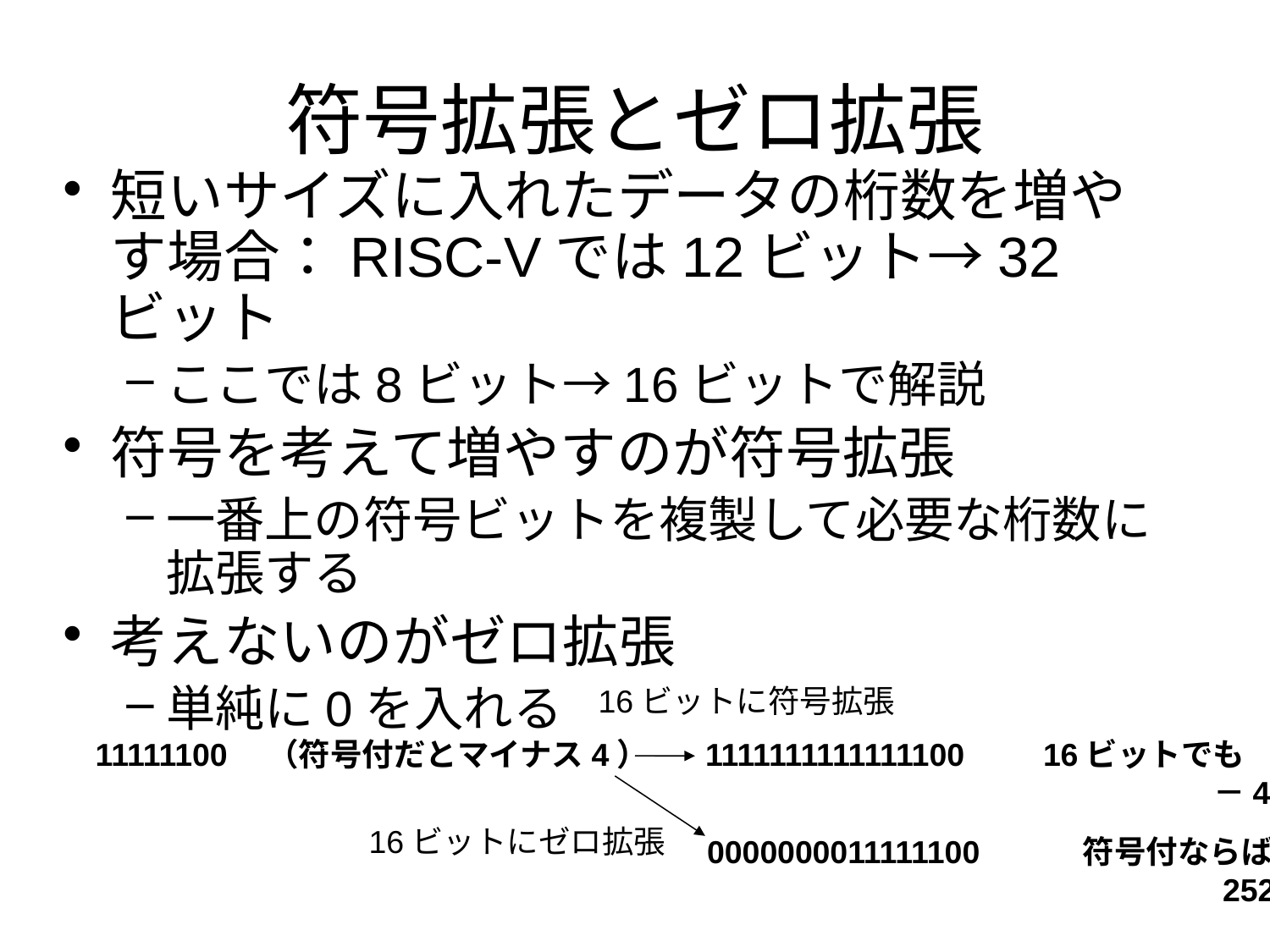

# 符号拡張とゼロ拡張
短いサイズに入れたデータの桁数を増やす場合：RISC-Vでは12ビット→32ビット
ここでは8ビット→16ビットで解説
符号を考えて増やすのが符号拡張
一番上の符号ビットを複製して必要な桁数に拡張する
考えないのがゼロ拡張
単純に0を入れる
16ビットに符号拡張
11111100　（符号付だとマイナス4）
1111111111111100　　16ビットでも
　　　　　　　　　　　　　　　　－4

16ビットにゼロ拡張
0000000011111100　　　符号付ならば
　　　　　　　　　　　　　　　　252